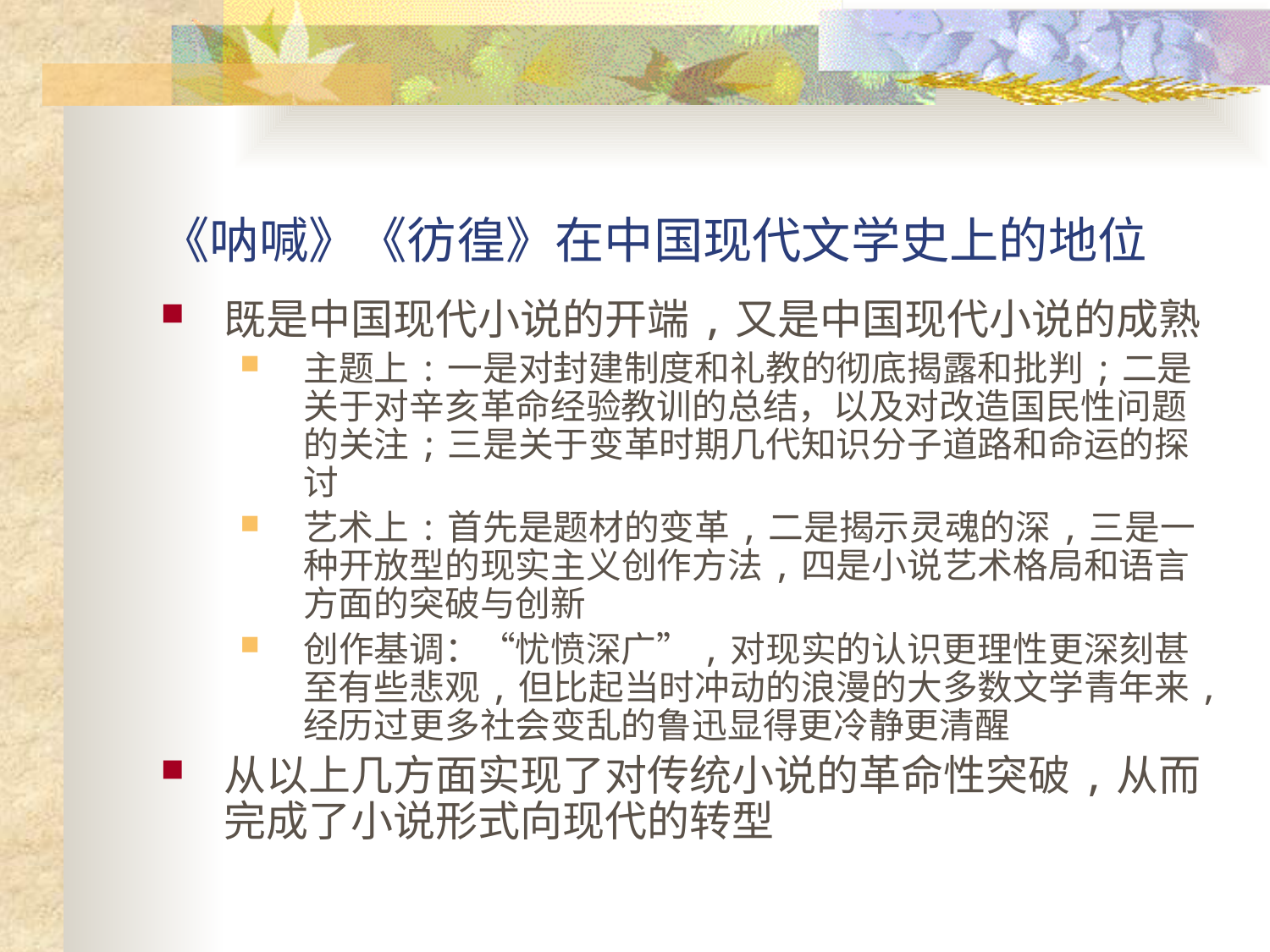

# 《呐喊》《彷徨》在中国现代文学史上的地位
既是中国现代小说的开端,又是中国现代小说的成熟
主题上:一是对封建制度和礼教的彻底揭露和批判;二是关于对辛亥革命经验教训的总结，以及对改造国民性问题的关注;三是关于变革时期几代知识分子道路和命运的探讨
艺术上:首先是题材的变革,二是揭示灵魂的深,三是一种开放型的现实主义创作方法,四是小说艺术格局和语言方面的突破与创新
创作基调：“忧愤深广”,对现实的认识更理性更深刻甚至有些悲观,但比起当时冲动的浪漫的大多数文学青年来,经历过更多社会变乱的鲁迅显得更冷静更清醒
从以上几方面实现了对传统小说的革命性突破,从而完成了小说形式向现代的转型